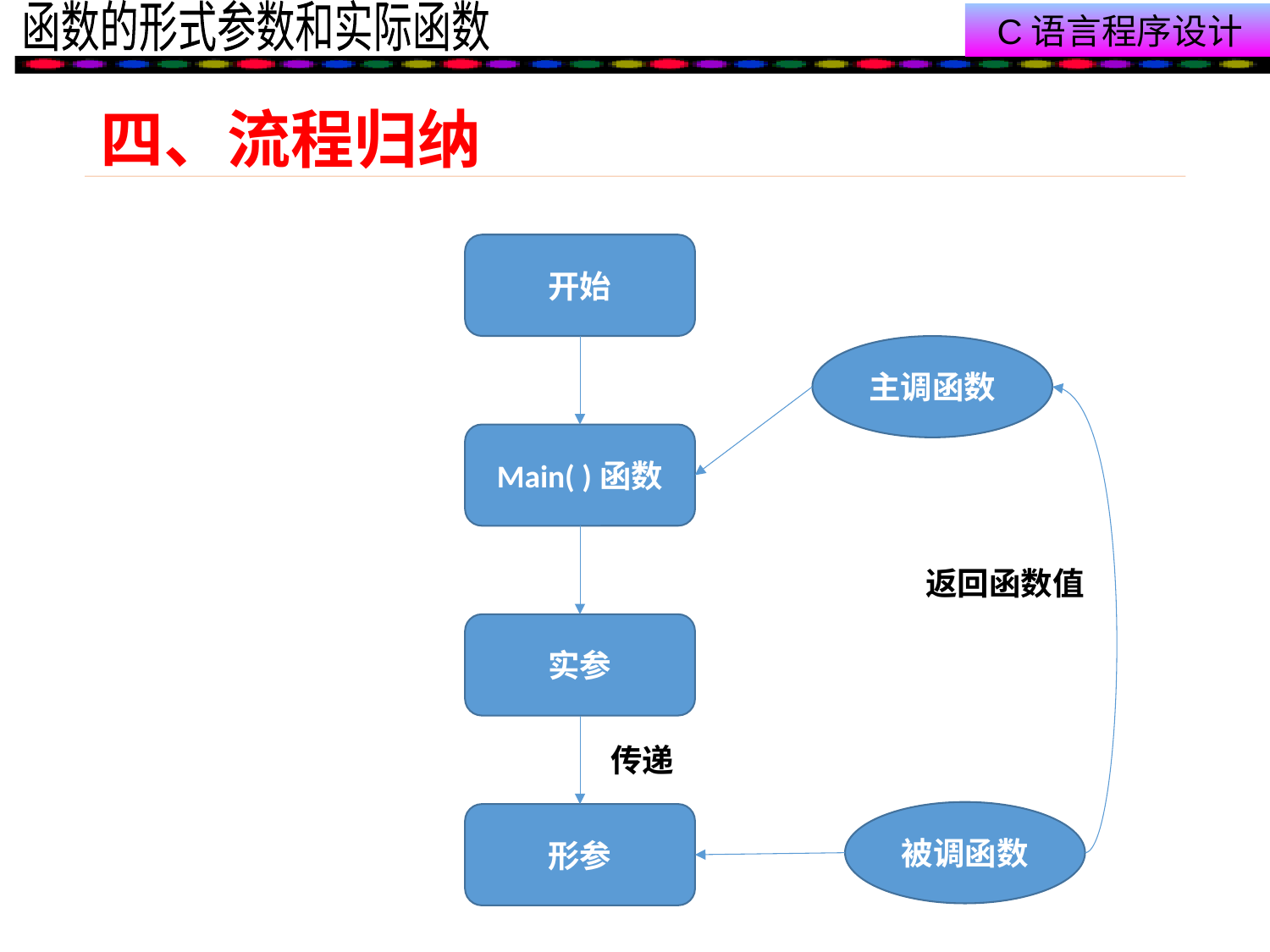

# 四、流程归纳
开始
主调函数
Main( )函数
返回函数值
实参
传递
被调函数
形参